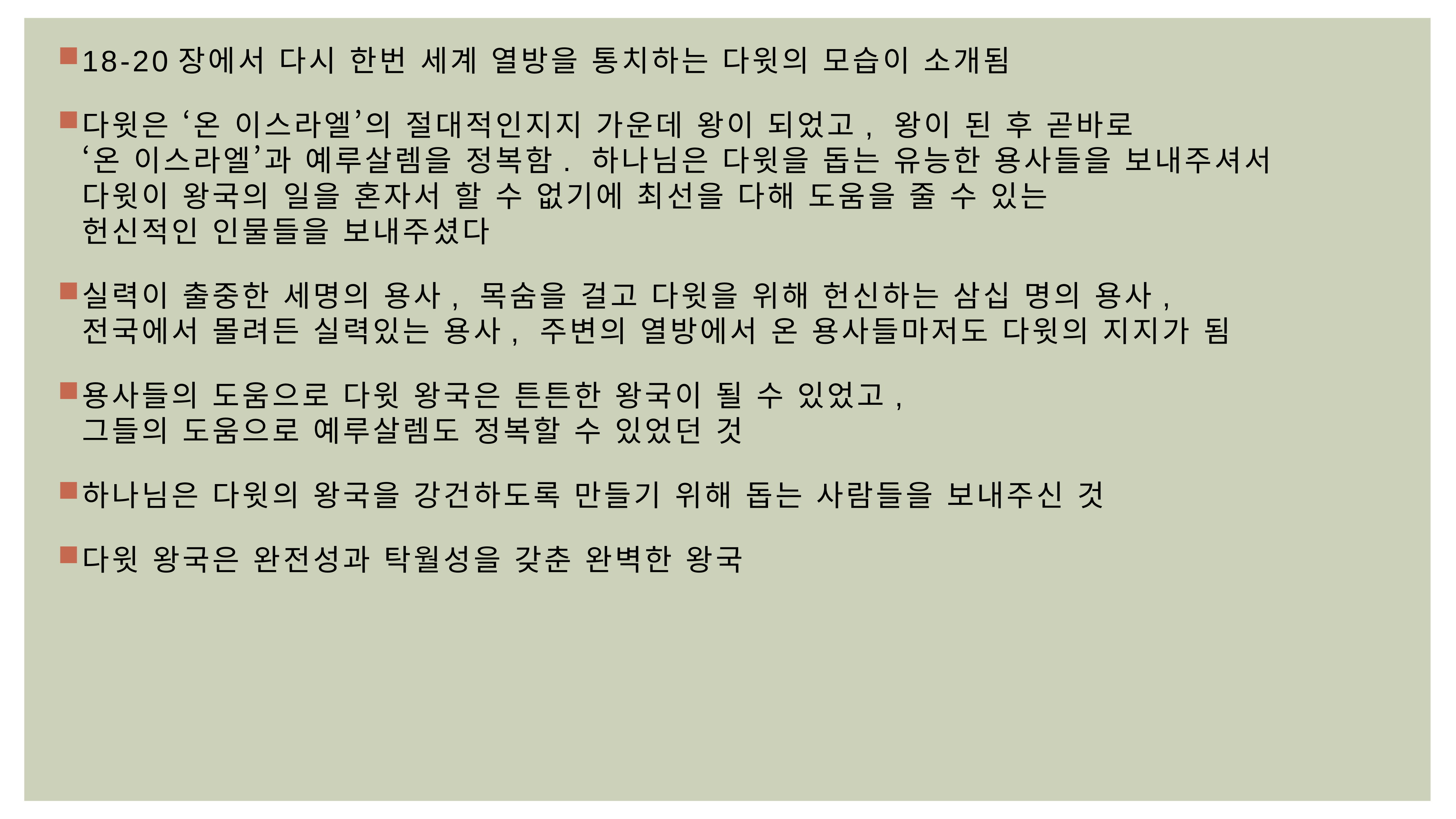

18-20장에서 다시 한번 세계 열방을 통치하는 다윗의 모습이 소개됨
다윗은 ‘온 이스라엘’의 절대적인지지 가운데 왕이 되었고, 왕이 된 후 곧바로
‘온 이스라엘’과 예루살렘을 정복함. 하나님은 다윗을 돕는 유능한 용사들을 보내주셔서
다윗이 왕국의 일을 혼자서 할 수 없기에 최선을 다해 도움을 줄 수 있는
헌신적인 인물들을 보내주셨다
실력이 출중한 세명의 용사, 목숨을 걸고 다윗을 위해 헌신하는 삼십 명의 용사,
전국에서 몰려든 실력있는 용사, 주변의 열방에서 온 용사들마저도 다윗의 지지가 됨
용사들의 도움으로 다윗 왕국은 튼튼한 왕국이 될 수 있었고,
그들의 도움으로 예루살렘도 정복할 수 있었던 것
하나님은 다윗의 왕국을 강건하도록 만들기 위해 돕는 사람들을 보내주신 것
다윗 왕국은 완전성과 탁월성을 갖춘 완벽한 왕국